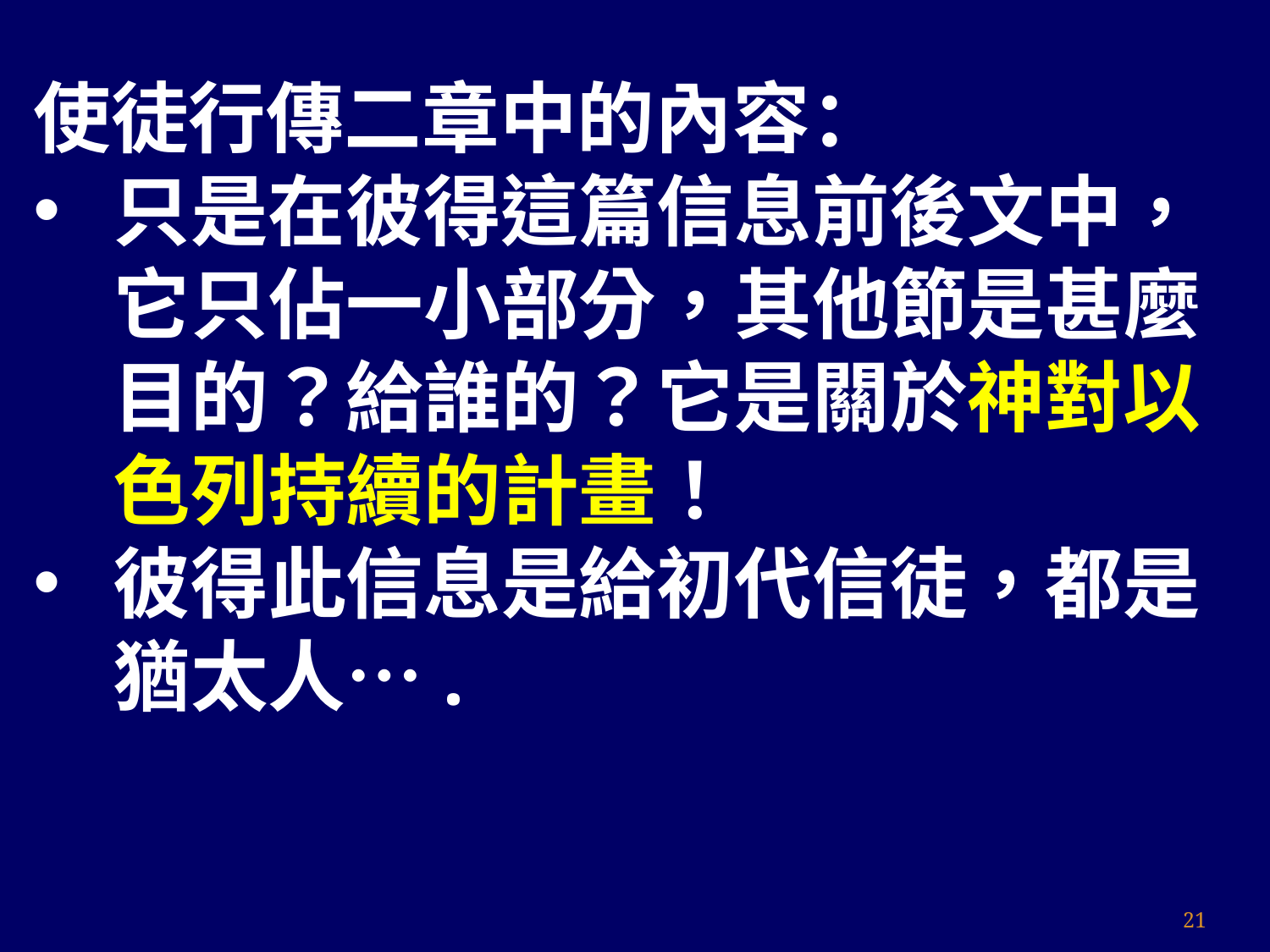

使徒行傳二章中的內容：
只是在彼得這篇信息前後文中，它只佔一小部分，其他節是甚麼目的？給誰的？它是關於神對以色列持續的計畫！
彼得此信息是給初代信徒，都是猶太人….
21